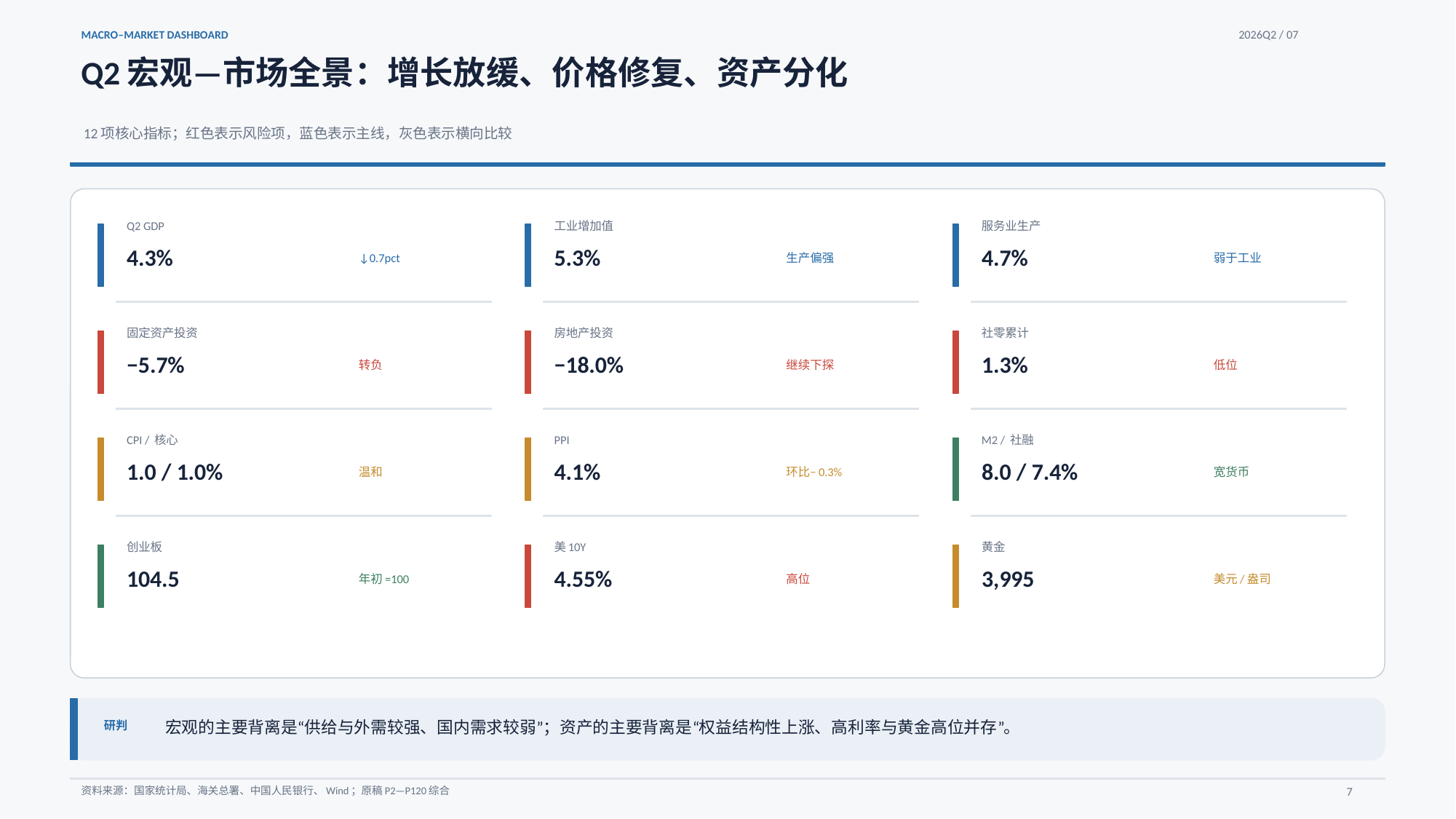

MACRO–MARKET DASHBOARD
2026Q2 / 07
Q2宏观—市场全景：增长放缓、价格修复、资产分化
12项核心指标；红色表示风险项，蓝色表示主线，灰色表示横向比较

Q2 GDP
工业增加值
服务业生产

4.3%
5.3%
4.7%
↓0.7pct
生产偏强
弱于工业

固定资产投资
房地产投资
社零累计

−5.7%
−18.0%
1.3%
转负
继续下探
低位

CPI / 核心
PPI
M2 / 社融

1.0 / 1.0%
4.1%
8.0 / 7.4%
温和
环比−0.3%
宽货币

创业板
美10Y
黄金

104.5
4.55%
3,995
年初=100
高位
美元/盎司

宏观的主要背离是“供给与外需较强、国内需求较弱”；资产的主要背离是“权益结构性上涨、高利率与黄金高位并存”。
研判

资料来源：国家统计局、海关总署、中国人民银行、Wind；原稿P2—P120综合
7